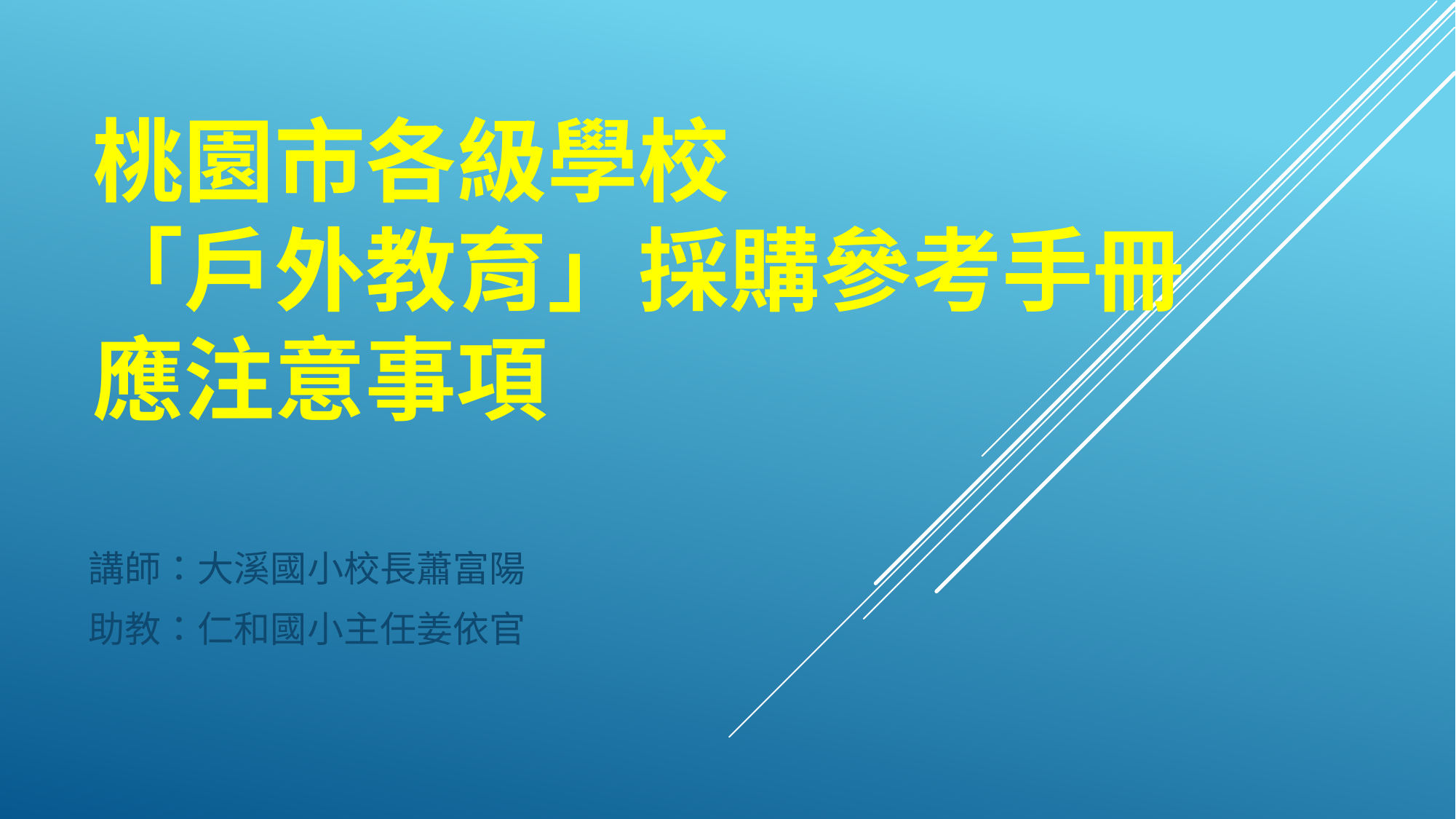

# 桃園市各級學校 「戶外教育」採購參考手冊 應注意事項
講師：大溪國小校長蕭富陽
助教：仁和國小主任姜依官